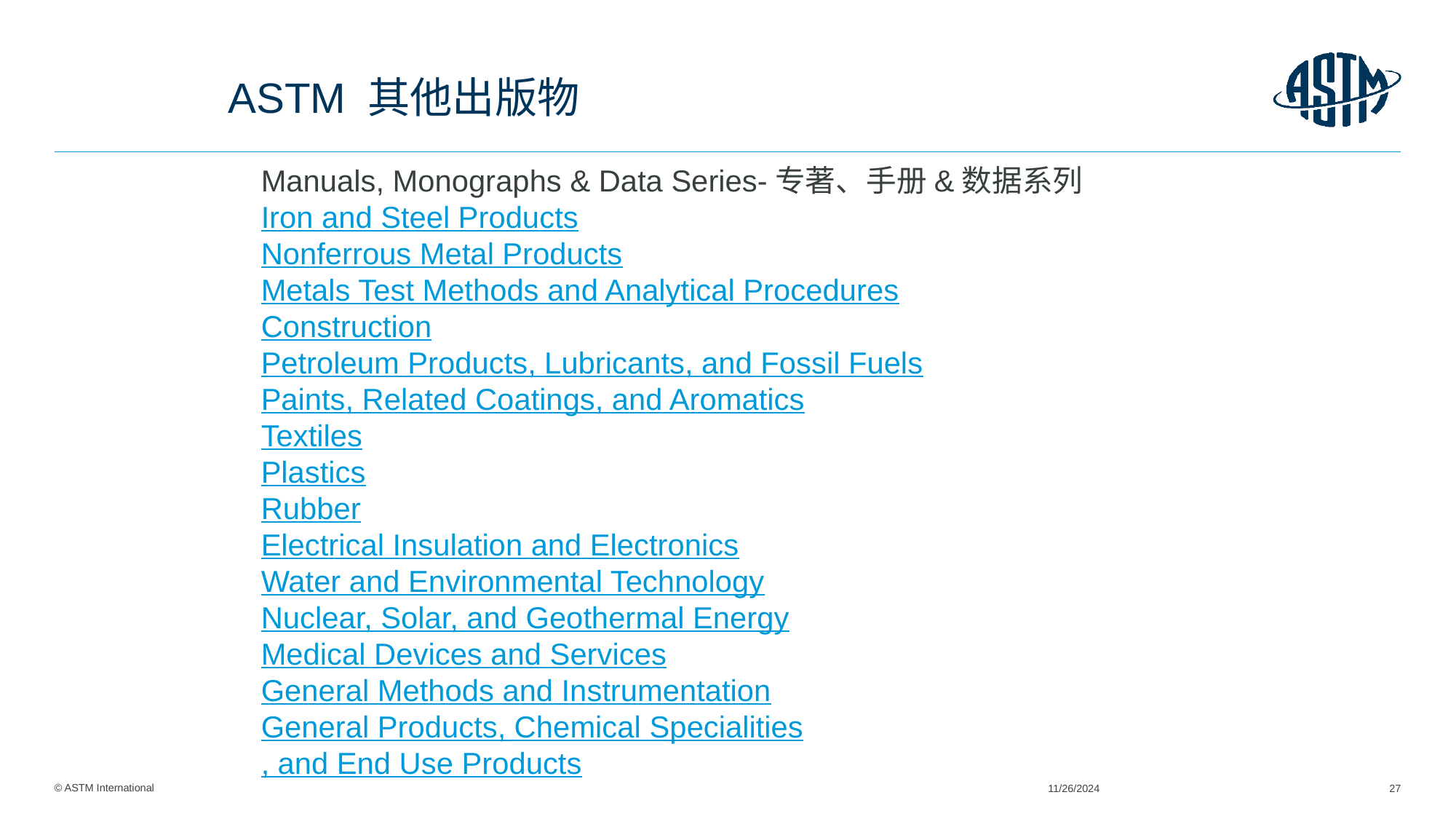

# ASTM 其他出版物
Manuals, Monographs & Data Series-专著、手册&数据系列
Iron and Steel Products
Nonferrous Metal Products
Metals Test Methods and Analytical Procedures
Construction
Petroleum Products, Lubricants, and Fossil Fuels
Paints, Related Coatings, and Aromatics
Textiles
Plastics
Rubber
Electrical Insulation and Electronics
Water and Environmental Technology
Nuclear, Solar, and Geothermal Energy
Medical Devices and Services
General Methods and Instrumentation
General Products, Chemical Specialities, and End Use Products
11/26/2024
27